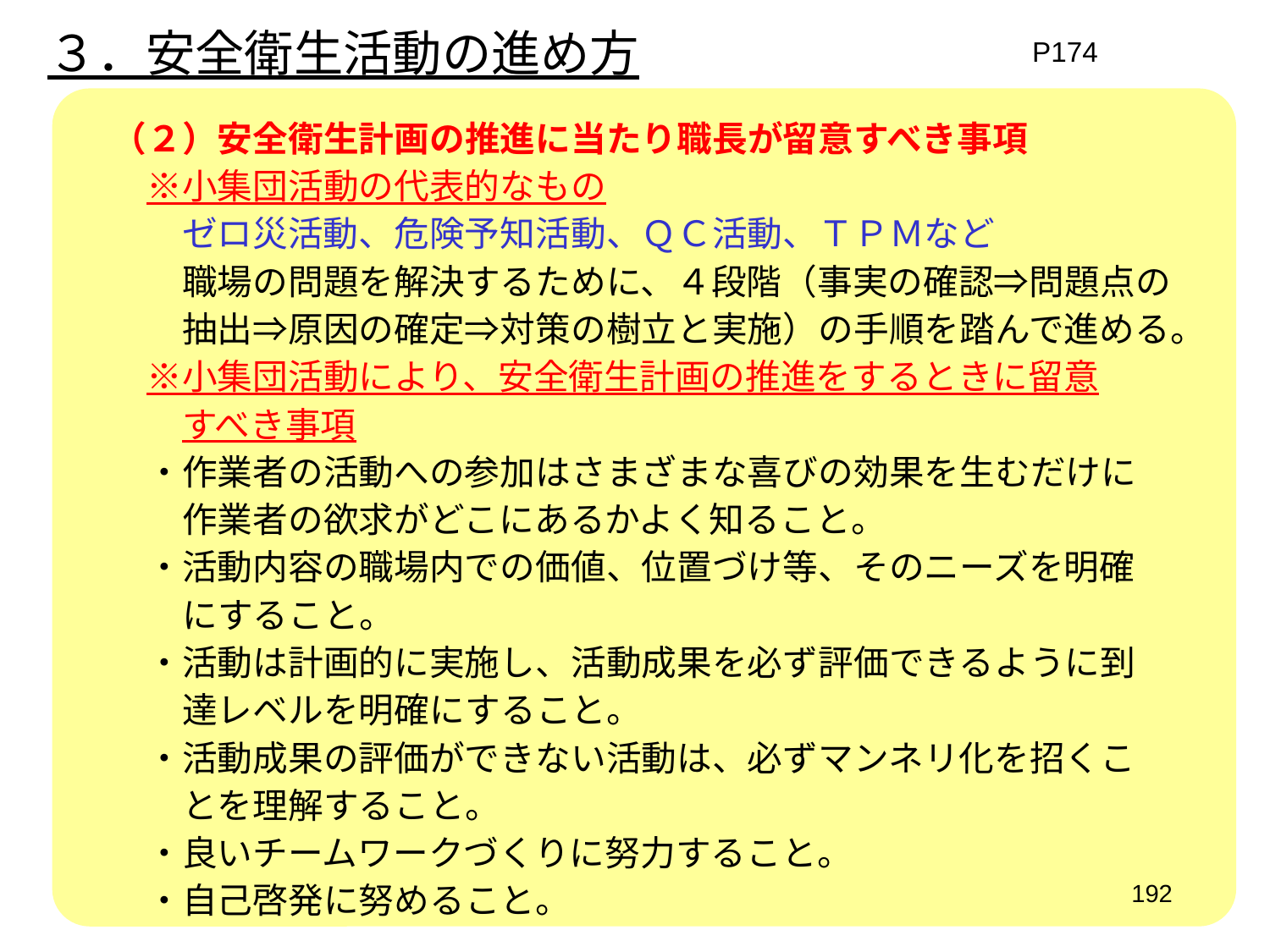

３．安全衛生活動の進め方
P174
　（２）安全衛生計画の推進に当たり職長が留意すべき事項
　　※小集団活動の代表的なもの
　　　ゼロ災活動、危険予知活動、ＱＣ活動、ＴＰＭなど
　　　職場の問題を解決するために、４段階（事実の確認⇒問題点の
　　　抽出⇒原因の確定⇒対策の樹立と実施）の手順を踏んで進める。
　　※小集団活動により、安全衛生計画の推進をするときに留意
　　　すべき事項
　　・作業者の活動への参加はさまざまな喜びの効果を生むだけに
　　　作業者の欲求がどこにあるかよく知ること。
　　・活動内容の職場内での価値、位置づけ等、そのニーズを明確
　　　にすること。
　　・活動は計画的に実施し、活動成果を必ず評価できるように到
　　　達レベルを明確にすること。
　　・活動成果の評価ができない活動は、必ずマンネリ化を招くこ
　　　とを理解すること。
　　・良いチームワークづくりに努力すること。
　　・自己啓発に努めること。
192